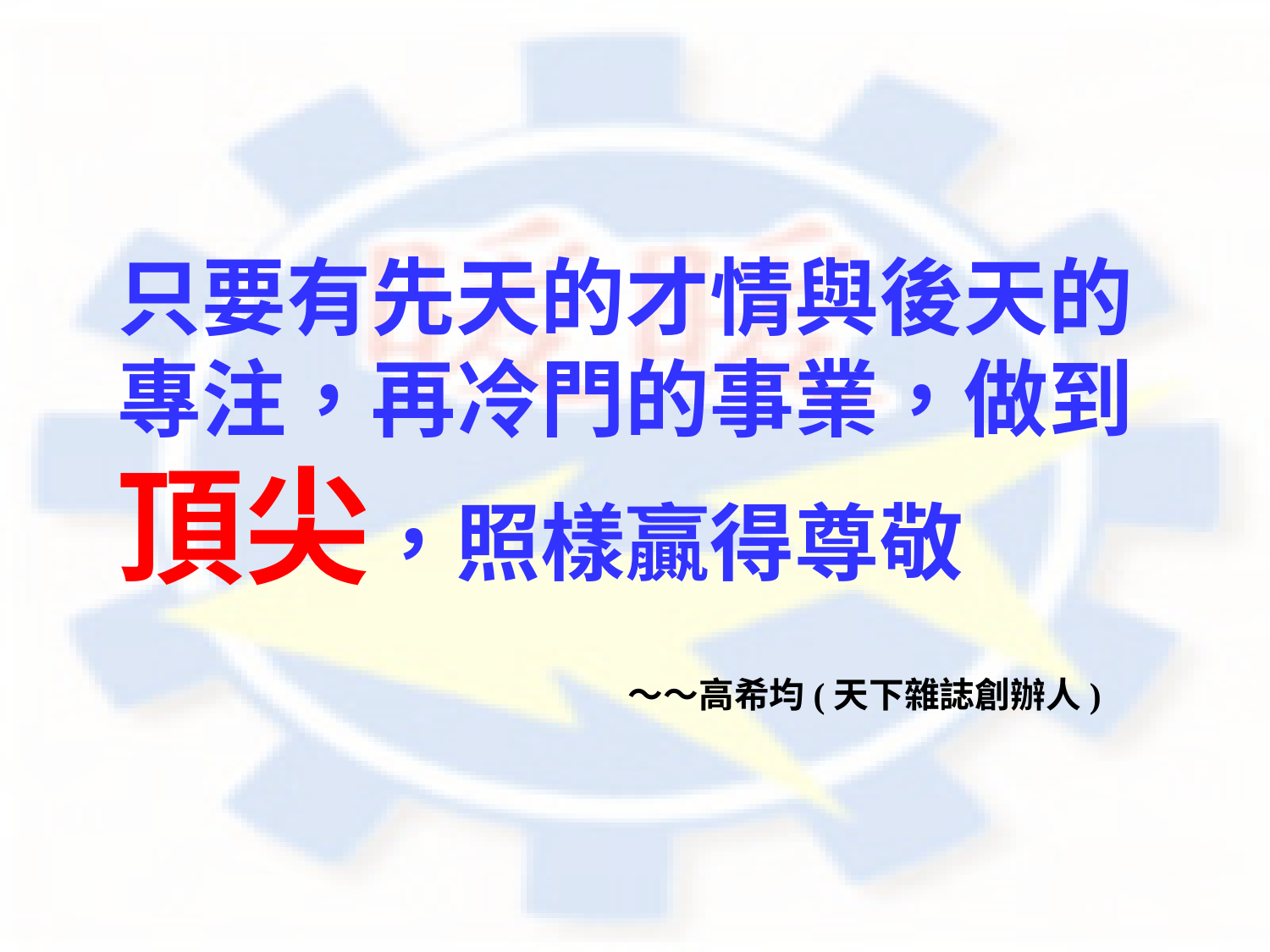

只要有先天的才情與後天的專注，再冷門的事業，做到頂尖，照樣贏得尊敬
                                                      〜〜高希均(天下雜誌創辦人)